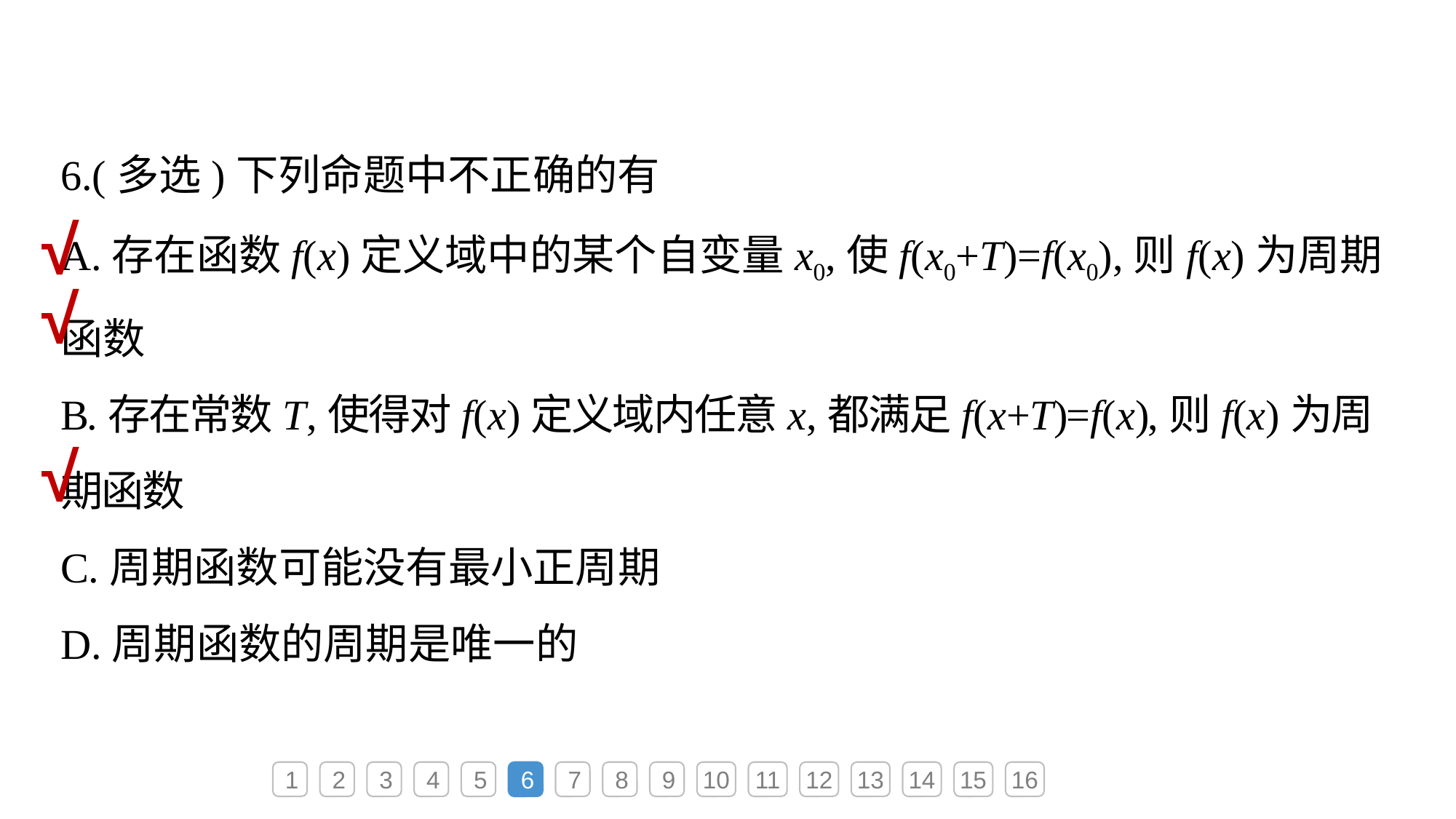

6.(多选)下列命题中不正确的有
A.存在函数f(x)定义域中的某个自变量x0,使f(x0+T)=f(x0),则f(x)为周期函数
B.存在常数T,使得对f(x)定义域内任意x,都满足f(x+T)=f(x),则f(x)为周期函数
C.周期函数可能没有最小正周期
D.周期函数的周期是唯一的
√
√
√
1
2
3
4
5
6
7
8
9
10
11
12
13
14
15
16